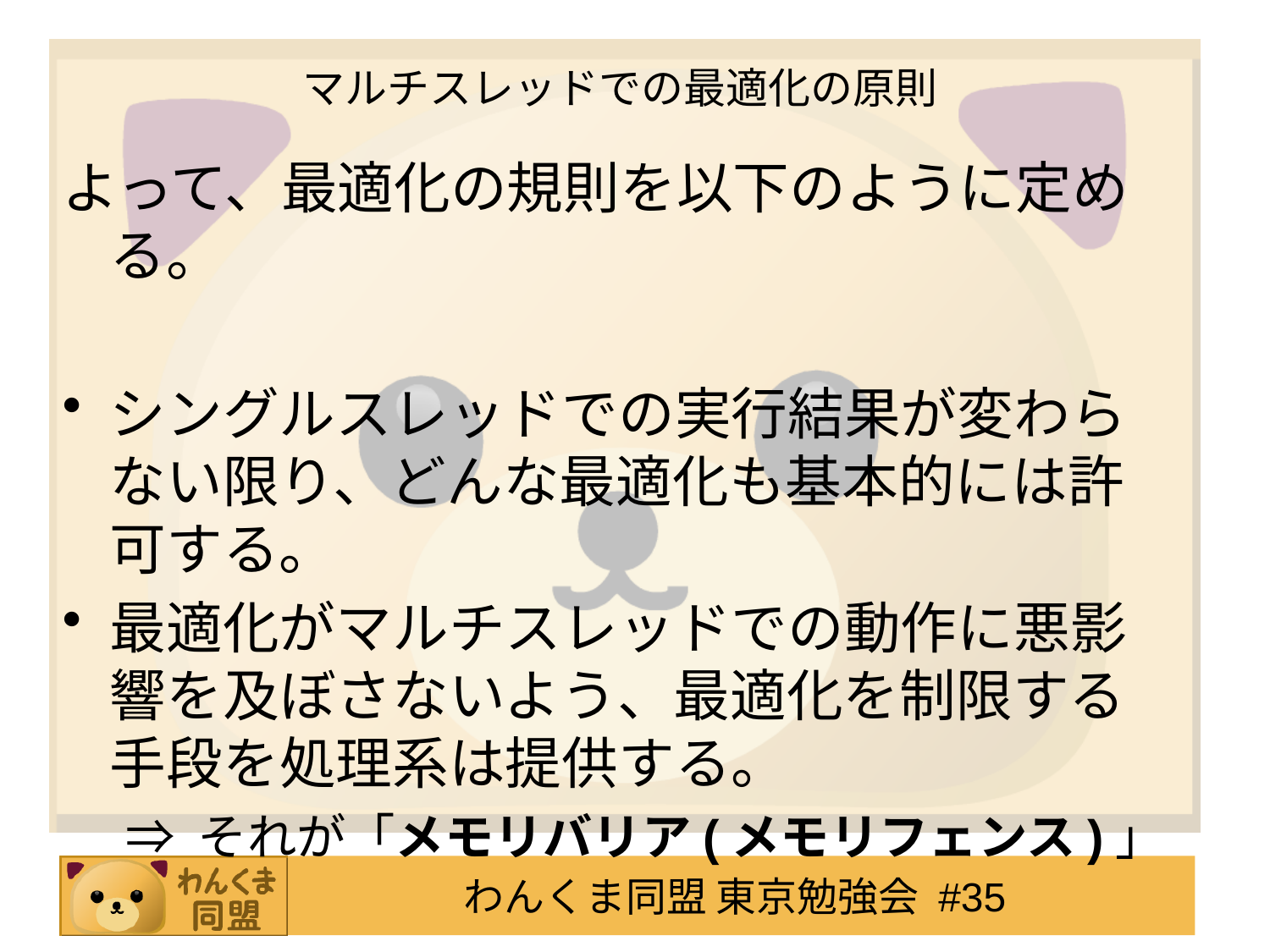

# マルチスレッドでの最適化の原則
よって、最適化の規則を以下のように定める。

シングルスレッドでの実行結果が変わらない限り、どんな最適化も基本的には許可する。
最適化がマルチスレッドでの動作に悪影響を及ぼさないよう、最適化を制限する手段を処理系は提供する。
⇒ それが「メモリバリア(メモリフェンス)」